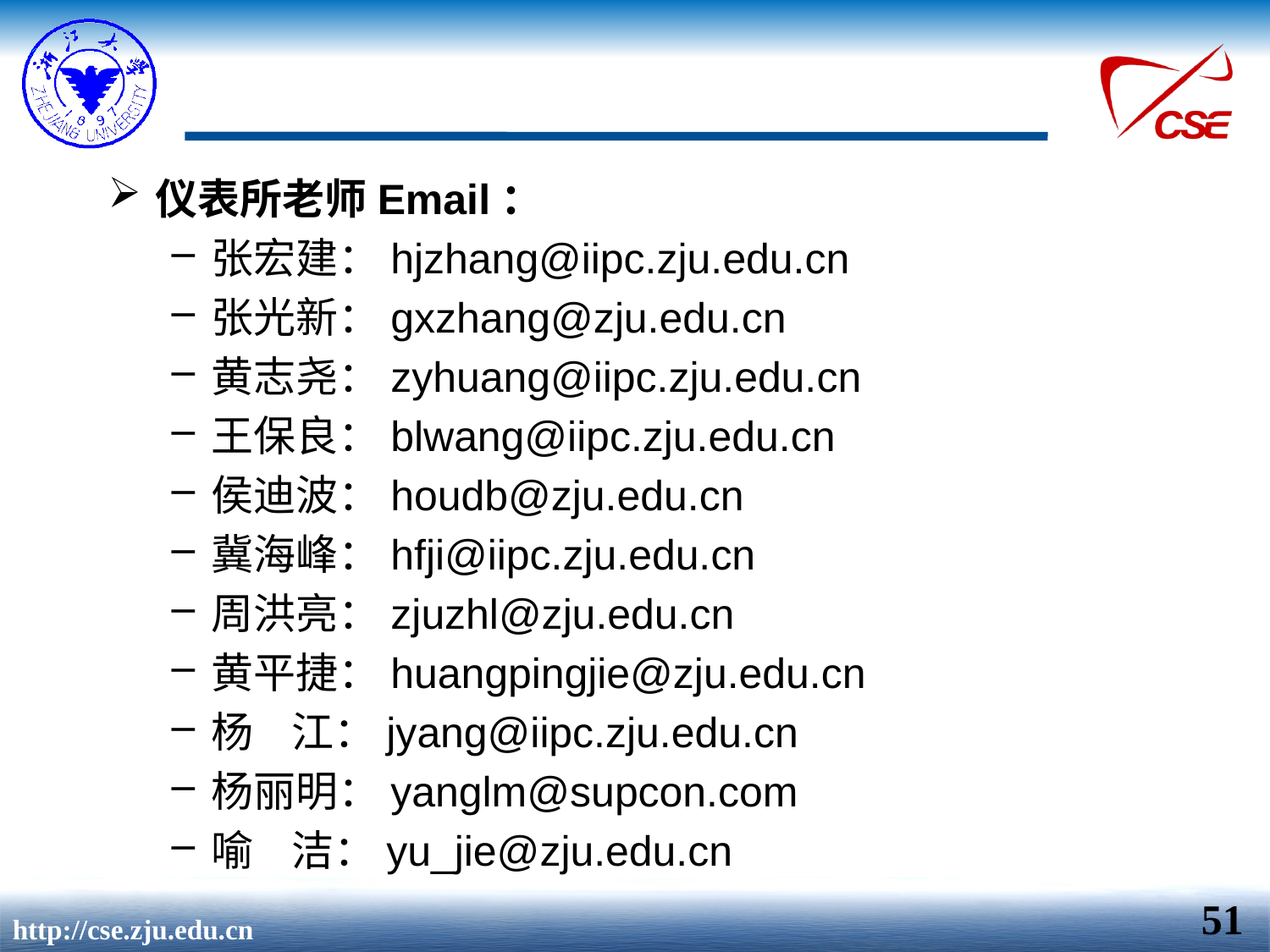

仪表所老师Email：
张宏建：hjzhang@iipc.zju.edu.cn
张光新：gxzhang@zju.edu.cn
黄志尧：zyhuang@iipc.zju.edu.cn
王保良：blwang@iipc.zju.edu.cn
侯迪波：houdb@zju.edu.cn
冀海峰：hfji@iipc.zju.edu.cn
周洪亮：zjuzhl@zju.edu.cn
黄平捷：huangpingjie@zju.edu.cn
杨    江：jyang@iipc.zju.edu.cn
杨丽明：yanglm@supcon.com
喻    洁：yu_jie@zju.edu.cn